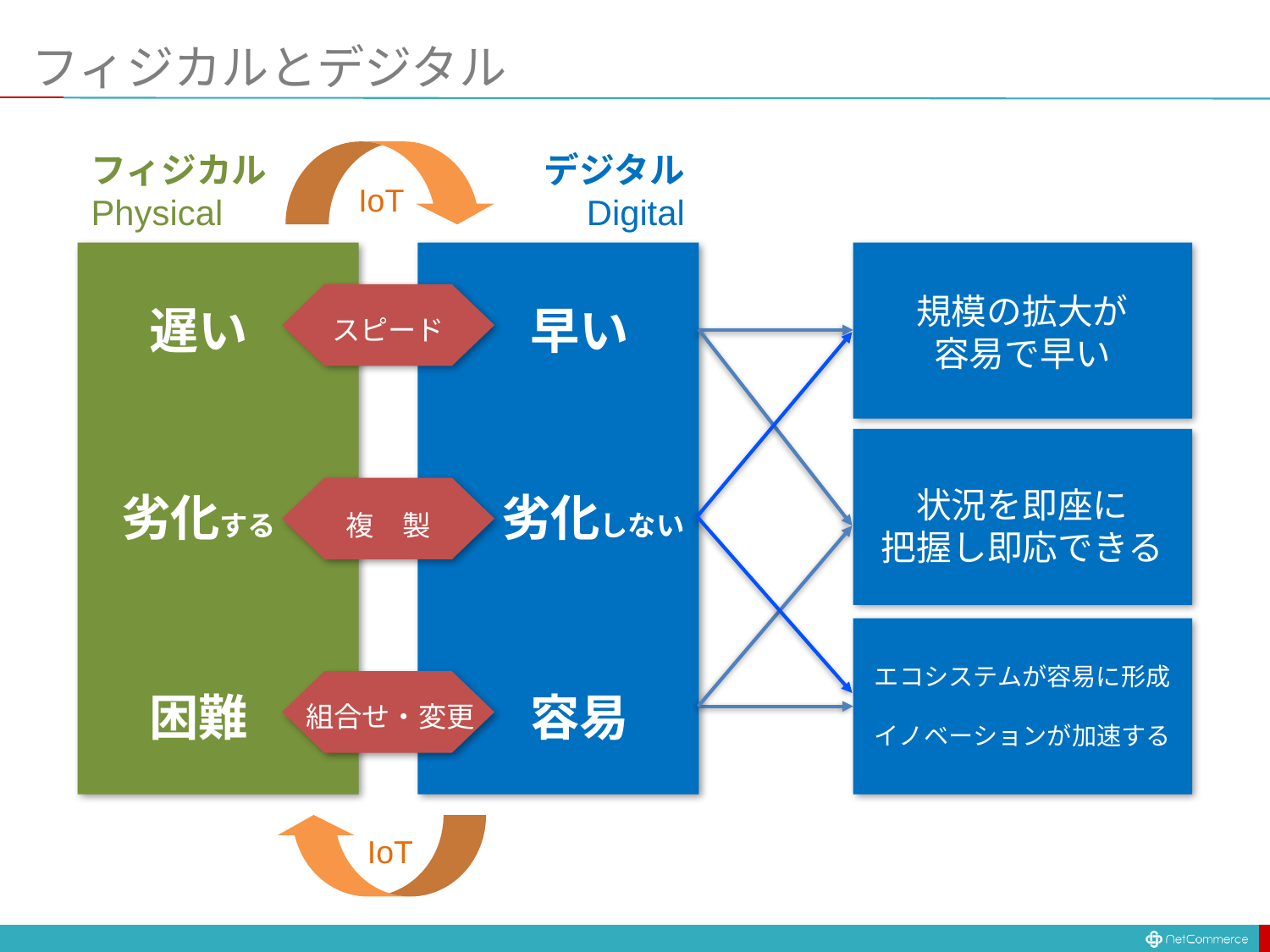

# フィジカルとデジタル
フィジカル
Physical

デジタル
Digital
IoT

規模の拡大が
容易で早い

状況を即座に
把握し即応できる

エコシステムが容易に形成

イノベーションが加速する

遅い
早い
スピード

劣化する
劣化しない
複　製

容易
困難
組合せ・変更

IoT